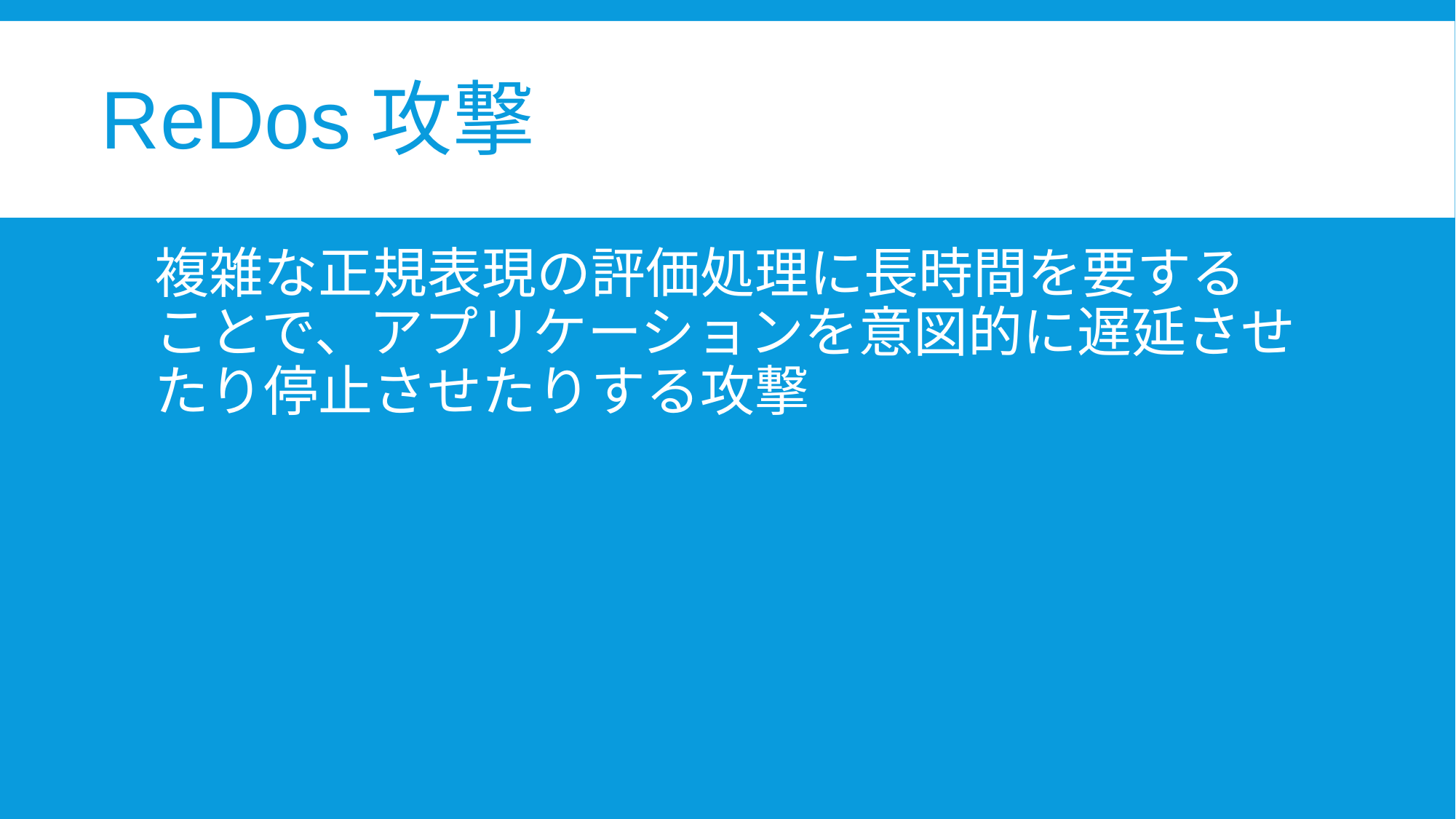

ReDos攻撃
複雑な正規表現の評価処理に長時間を要することで、アプリケーションを意図的に遅延させたり停止させたりする攻撃